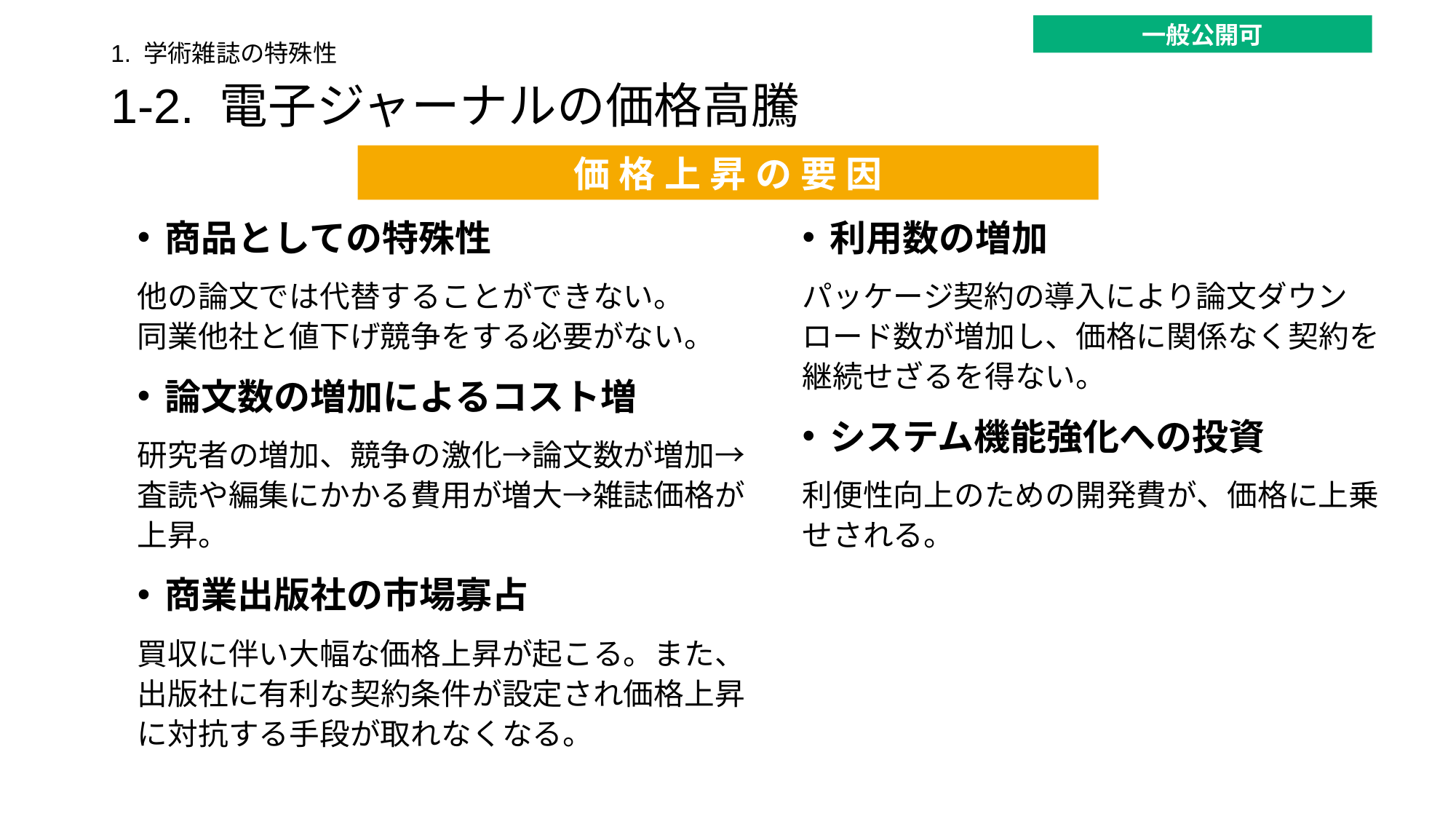

一般公開可
1. 学術雑誌の特殊性

# 1-2. 電子ジャーナルの価格高騰
価格上昇の要因
商品としての特殊性
他の論文では代替することができない。           同業他社と値下げ競争をする必要がない。
論文数の増加によるコスト増
研究者の増加、競争の激化→論文数が増加→査読や編集にかかる費用が増大→雑誌価格が上昇。
商業出版社の市場寡占
買収に伴い大幅な価格上昇が起こる。また、出版社に有利な契約条件が設定され価格上昇に対抗する手段が取れなくなる。

利用数の増加
パッケージ契約の導入により論文ダウンロード数が増加し、価格に関係なく契約を継続せざるを得ない。
システム機能強化への投資
利便性向上のための開発費が、価格に上乗せされる。